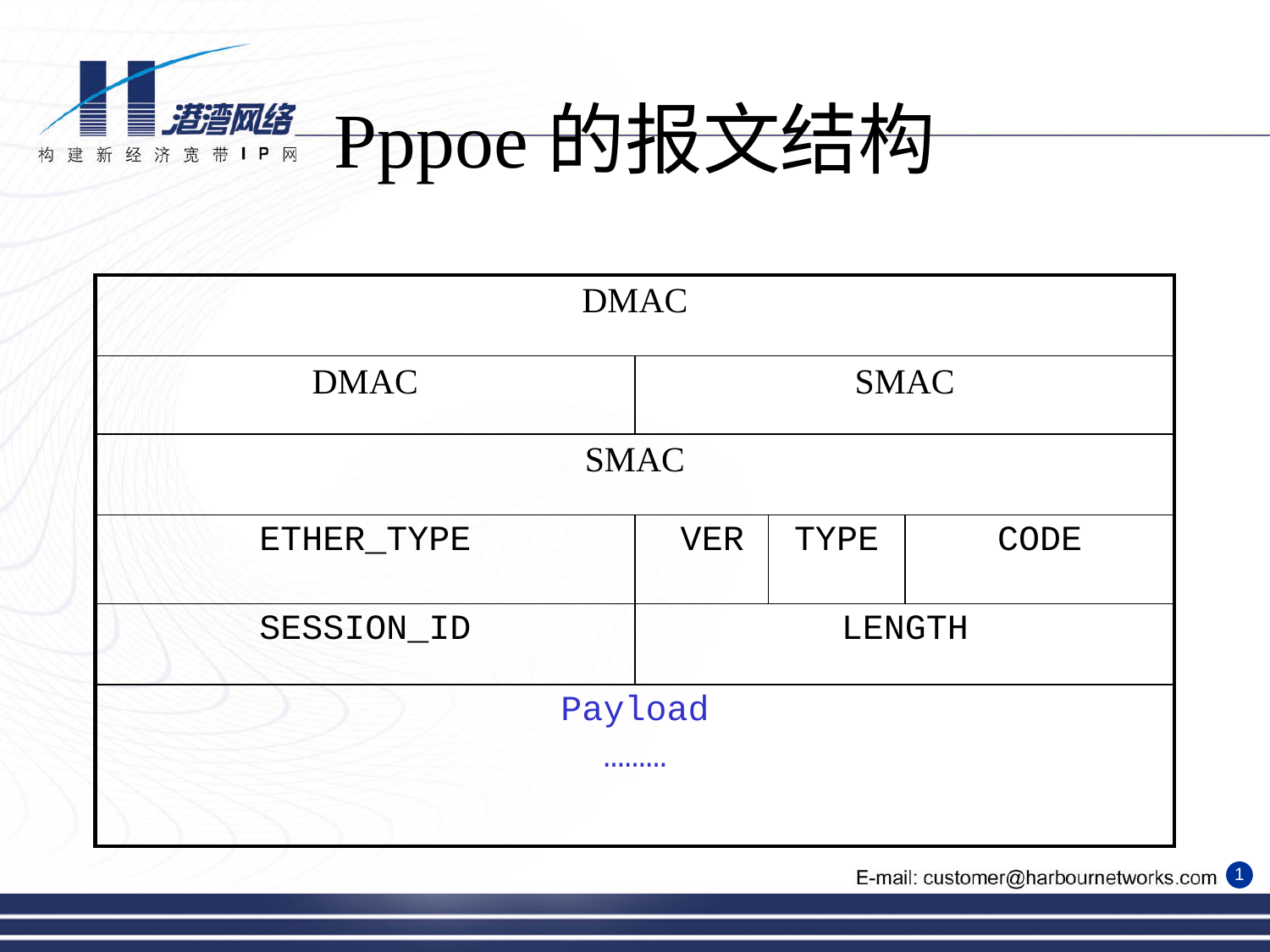

# Pppoe的报文结构
| DMAC |  |  |  |
| --- | --- | --- | --- |
| DMAC | SMAC |  |  |
| SMAC |  |  |  |
| ETHER\_TYPE | VER | TYPE | CODE |
| SESSION\_ID | LENGTH |  |  |
| Payload ……… |  |  |  |